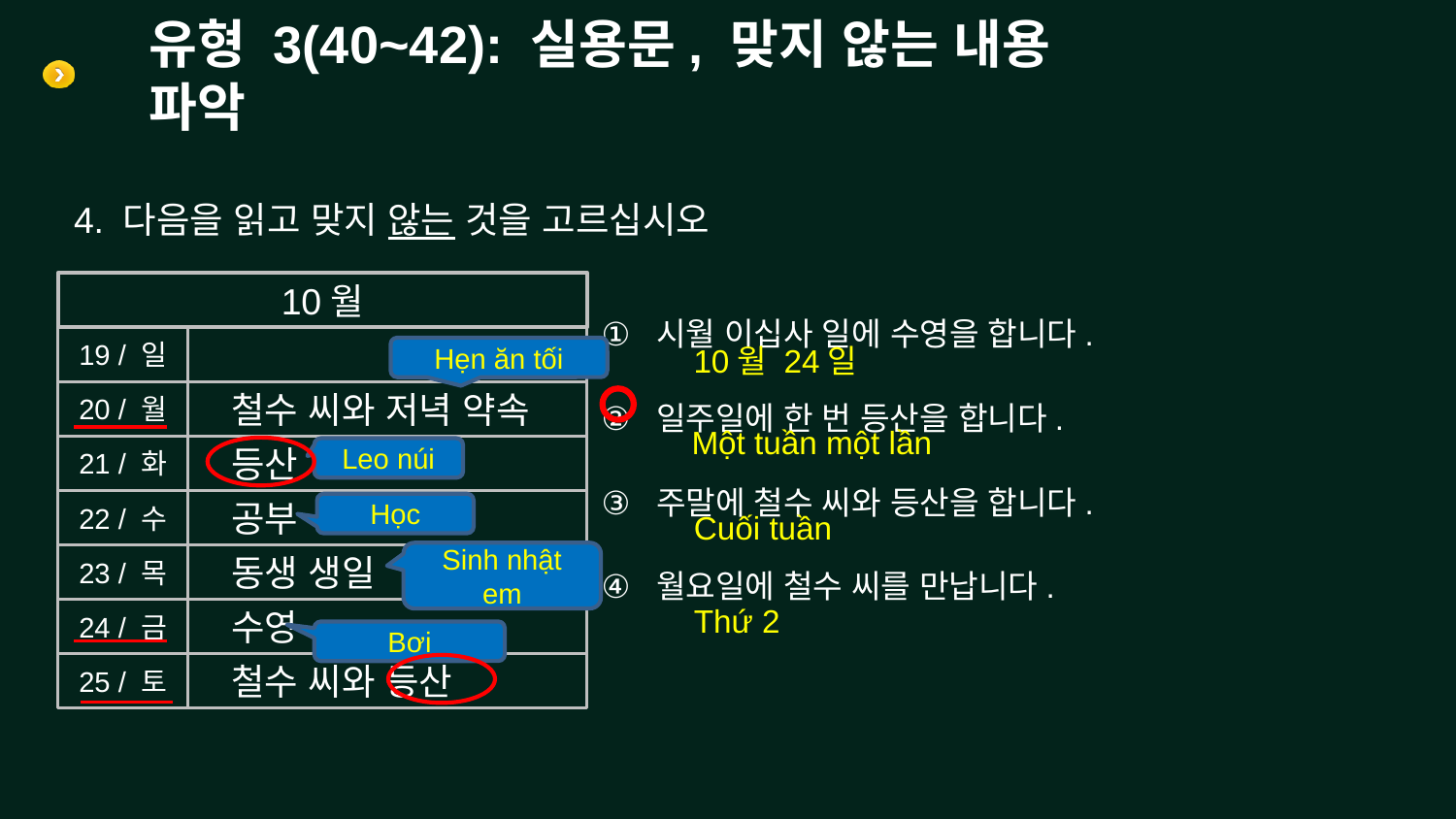

# 유형 3(40~42): 실용문, 맞지 않는 내용 파악

4. 다음을 읽고 맞지 않는 것을 고르십시오

10월
19 / 일

20 / 월
  철수 씨와 저녁 약속
21 / 화
  등산
22 / 수
  공부
23 / 목
  동생 생일
24 / 금
  수영
25 / 토
  철수 씨와 등산
시월 이십사 일에 수영을 합니다.
일주일에 한 번 등산을 합니다.
주말에 철수 씨와 등산을 합니다.
월요일에 철수 씨를 만납니다.
10월 24일
Hẹn ăn tối

Một tuần một lần

Leo núi
Học
Cuối tuần

Sinh nhật em
Thứ 2
Bơi